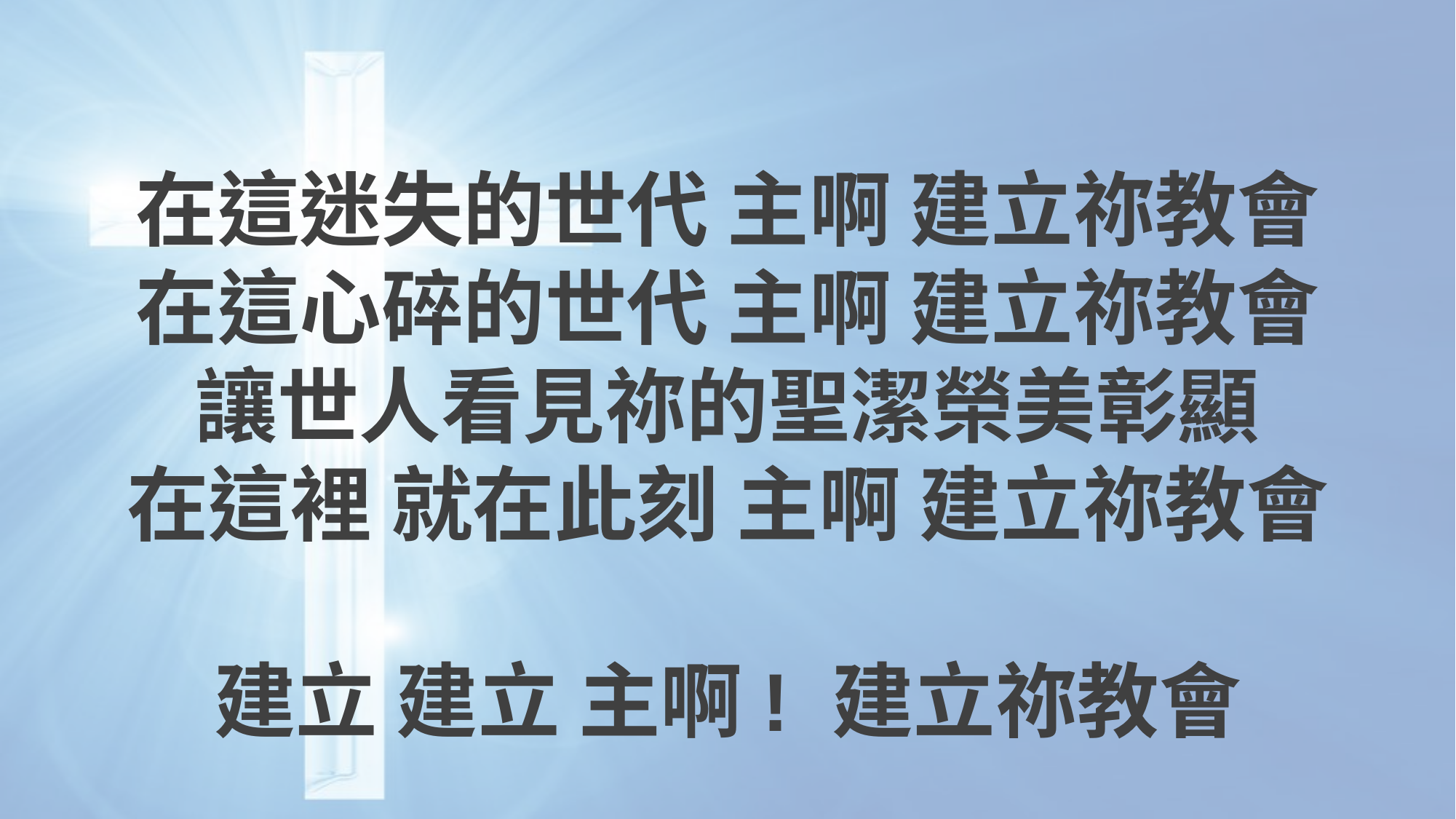

在這迷失的世代 主啊 建立祢教會
在這心碎的世代 主啊 建立祢教會
讓世人看見祢的聖潔榮美彰顯
在這裡 就在此刻 主啊 建立祢教會

建立 建立 主啊! 建立祢教會